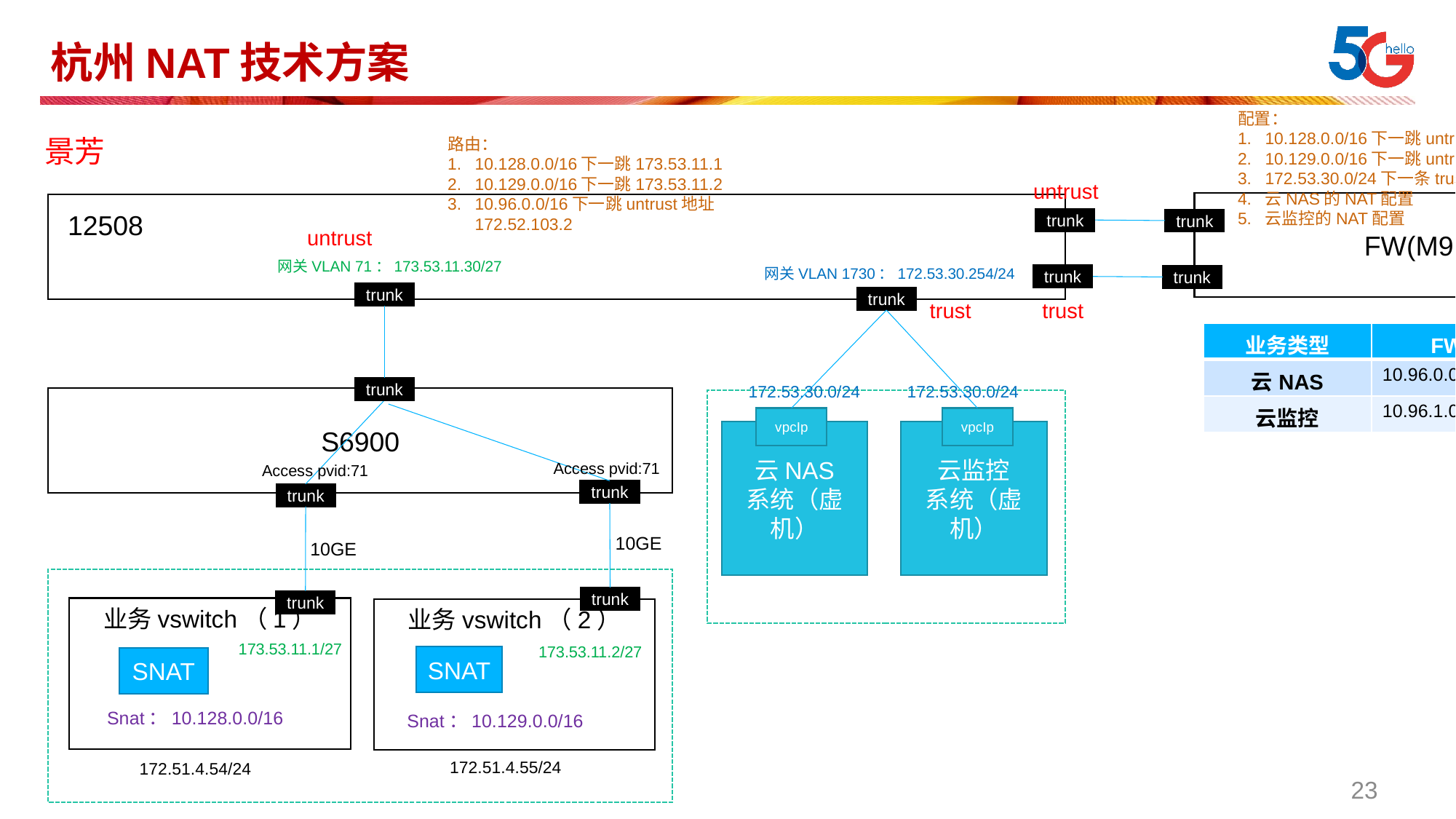

# 杭州NAT技术方案
配置：
10.128.0.0/16下一跳untrust地址172.52.103.1
10.129.0.0/16下一跳untrust地址172.52.103.1
172.53.30.0/24下一条trust地址
云NAS的NAT配置
云监控的NAT配置

景芳
路由：
10.128.0.0/16下一跳173.53.11.1
10.129.0.0/16下一跳173.53.11.2
10.96.0.0/16下一跳untrust地址172.52.103.2

untrust
FW(M9K)

12508
trunk
trunk
untrust
网关VLAN 71：173.53.11.30/27
网关VLAN 1730：172.53.30.254/24
trunk
trunk
trunk
trunk
trust
trust
| 业务类型 | FW的DNAT配置 |
| --- | --- |
| 云NAS | 10.96.0.0/24 >172.53.30.0/24 |
| 云监控 | 10.96.1.0/24 >172.53.30.0/24 |
172.53.30.0/24
172.53.30.0/24
trunk
S6900

vpcIp
vpcIp
云NAS
系统（虚机）
云监控
系统（虚机）
Access pvid:71
Access pvid:71
trunk
trunk
10GE
10GE

trunk
trunk
业务vswitch（1）
SNAT
业务vswitch（2）
SNAT
173.53.11.1/27
173.53.11.2/27
Snat：10.128.0.0/16
Snat：10.129.0.0/16
172.51.4.55/24
172.51.4.54/24